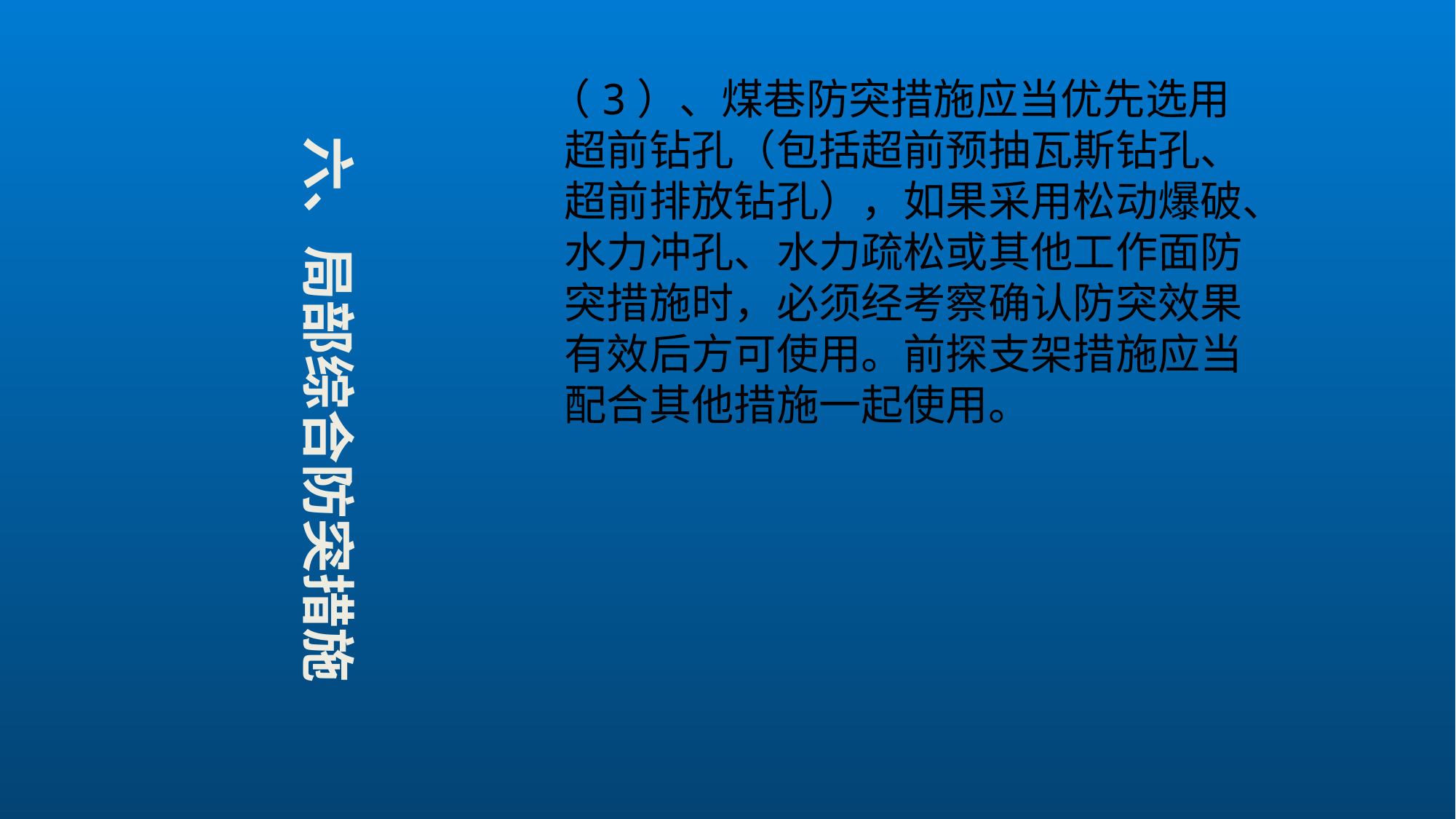

（3）、煤巷防突措施应当优先选用超前钻孔（包括超前预抽瓦斯钻孔、超前排放钻孔），如果采用松动爆破、水力冲孔、水力疏松或其他工作面防突措施时，必须经考察确认防突效果有效后方可使用。前探支架措施应当配合其他措施一起使用。
六、局部综合防突措施